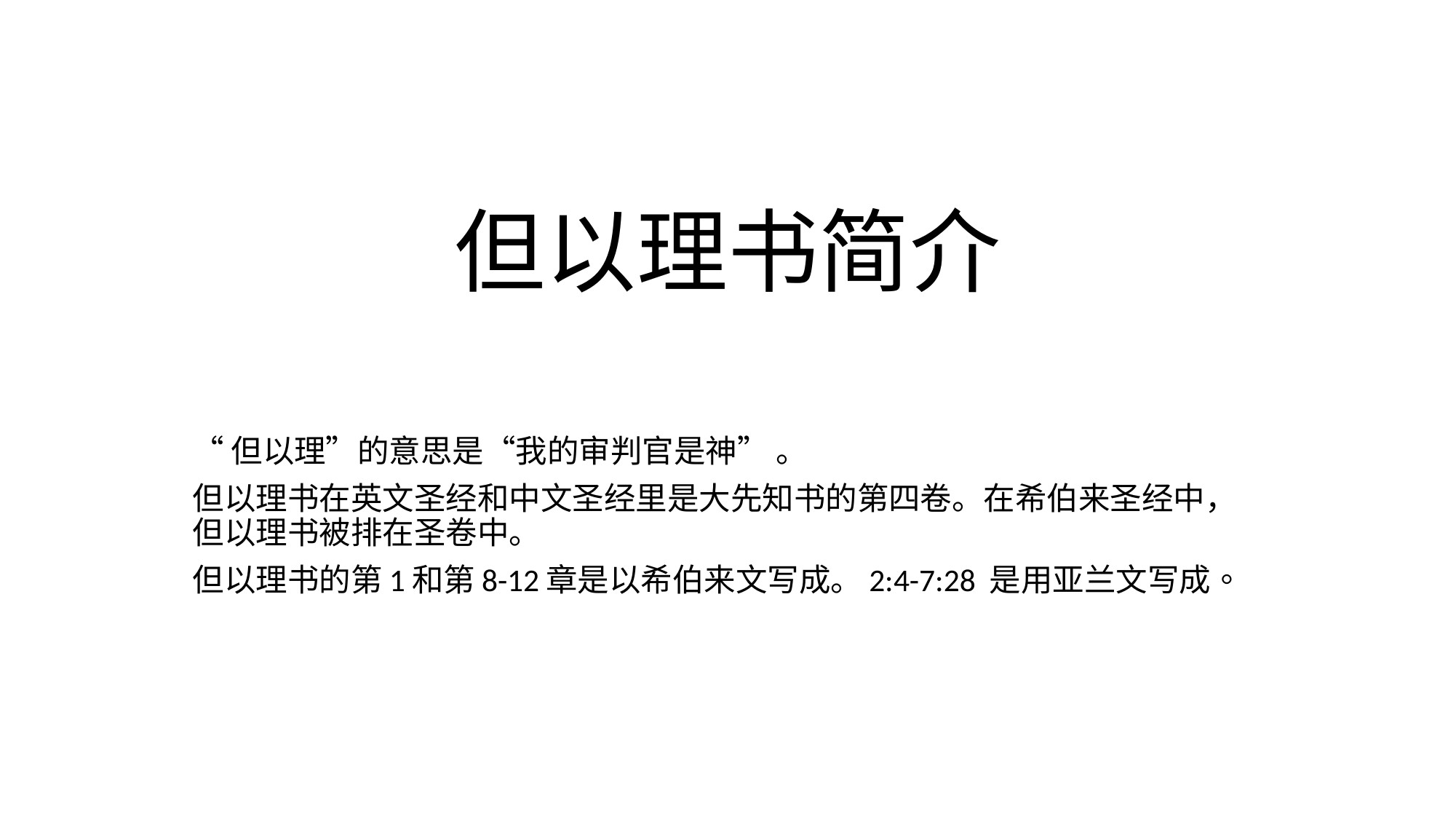

# 但以理书简介

“但以理”的意思是“我的审判官是神” 。
但以理书在英文圣经和中文圣经里是大先知书的第四卷。在希伯来圣经中，但以理书被排在圣卷中。
但以理书的第1和第8-12章是以希伯来文写成。2:4-7:28 是用亚兰文写成。